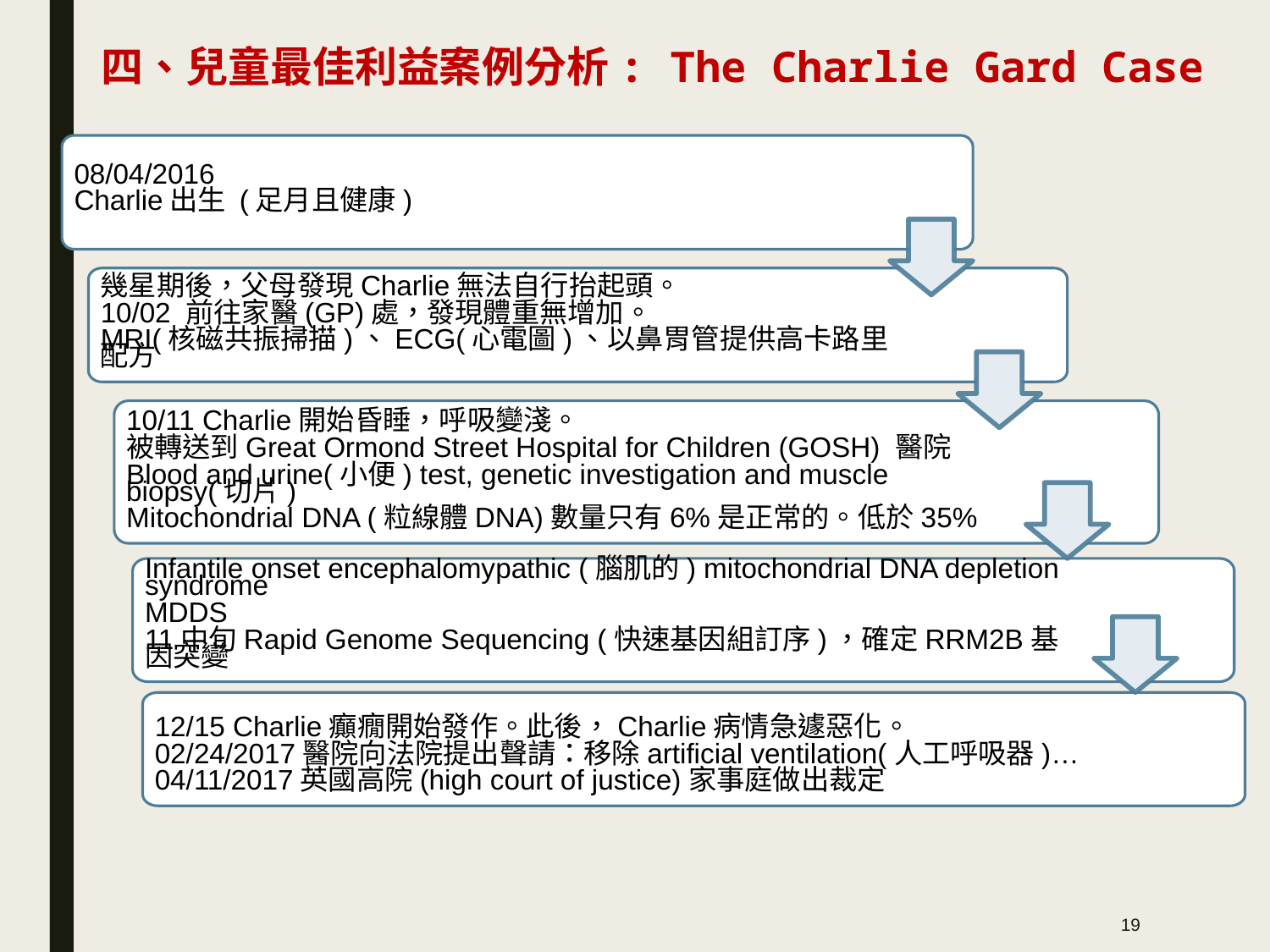

四、兒童最佳利益案例分析: The Charlie Gard Case
08/04/2016
Charlie出生 (足月且健康)

幾星期後，父母發現Charlie無法自行抬起頭。
10/02 前往家醫(GP)處，發現體重無增加。
MRI(核磁共振掃描)、ECG(心電圖)、以鼻胃管提供高卡路里配方

10/11 Charlie開始昏睡，呼吸變淺。
被轉送到Great Ormond Street Hospital for Children (GOSH) 醫院
Blood and urine(小便) test, genetic investigation and muscle biopsy(切片)
Mitochondrial DNA (粒線體DNA)數量只有6%是正常的。低於35%

Infantile onset encephalomypathic (腦肌的) mitochondrial DNA depletion syndrome
MDDS
11中旬Rapid Genome Sequencing (快速基因組訂序)，確定RRM2B基因突變

12/15 Charlie癲癇開始發作。此後，Charlie病情急遽惡化。
02/24/2017醫院向法院提出聲請：移除artificial ventilation(人工呼吸器)…
04/11/2017英國高院(high court of justice)家事庭做出裁定
19